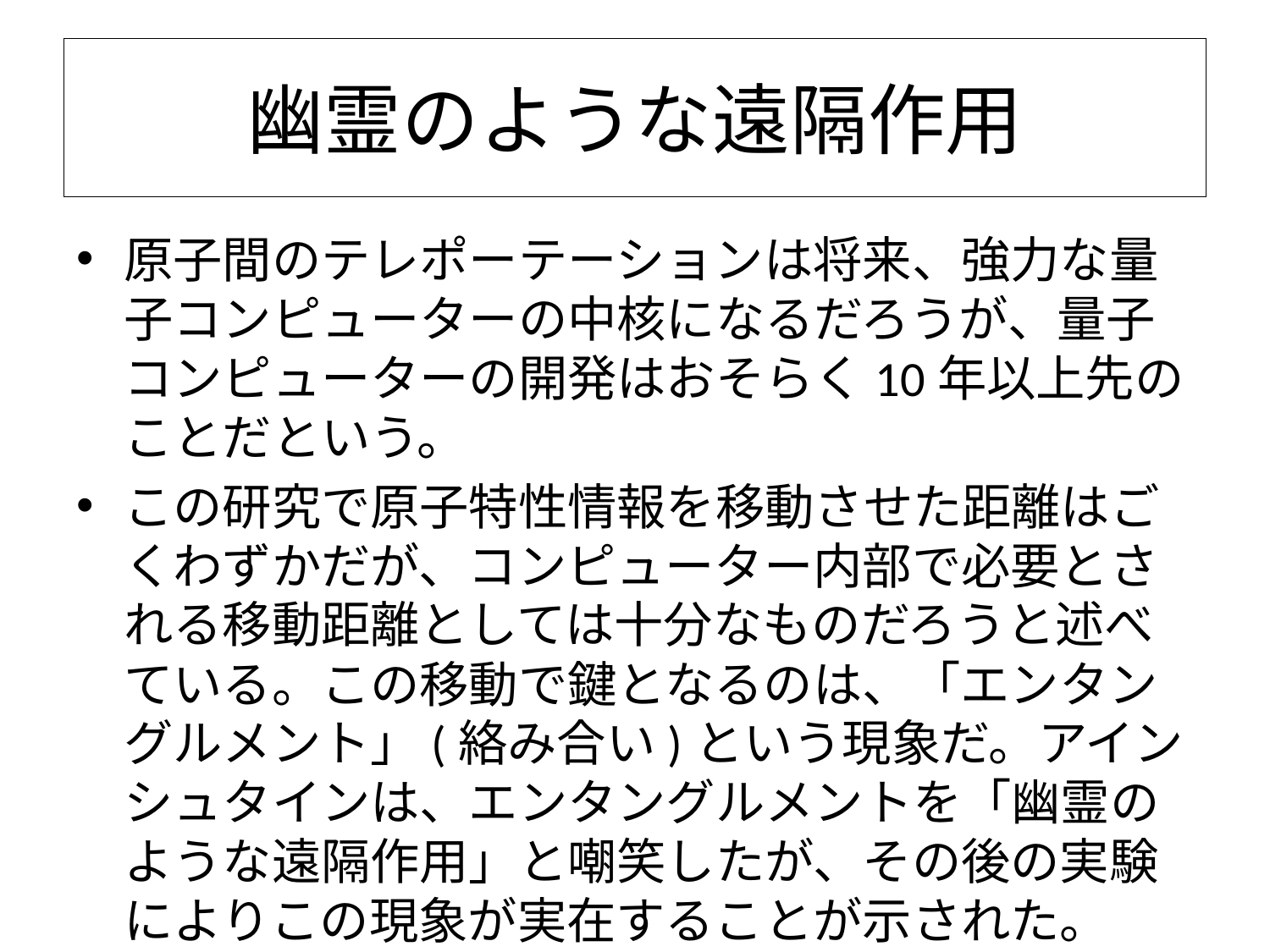

# 幽霊のような遠隔作用
原子間のテレポーテーションは将来、強力な量子コンピューターの中核になるだろうが、量子コンピューターの開発はおそらく10年以上先のことだという。
この研究で原子特性情報を移動させた距離はごくわずかだが、コンピューター内部で必要とされる移動距離としては十分なものだろうと述べている。この移動で鍵となるのは、「エンタングルメント」(絡み合い)という現象だ。アインシュタインは、エンタングルメントを「幽霊のような遠隔作用」と嘲笑したが、その後の実験によりこの現象が実在することが示された。